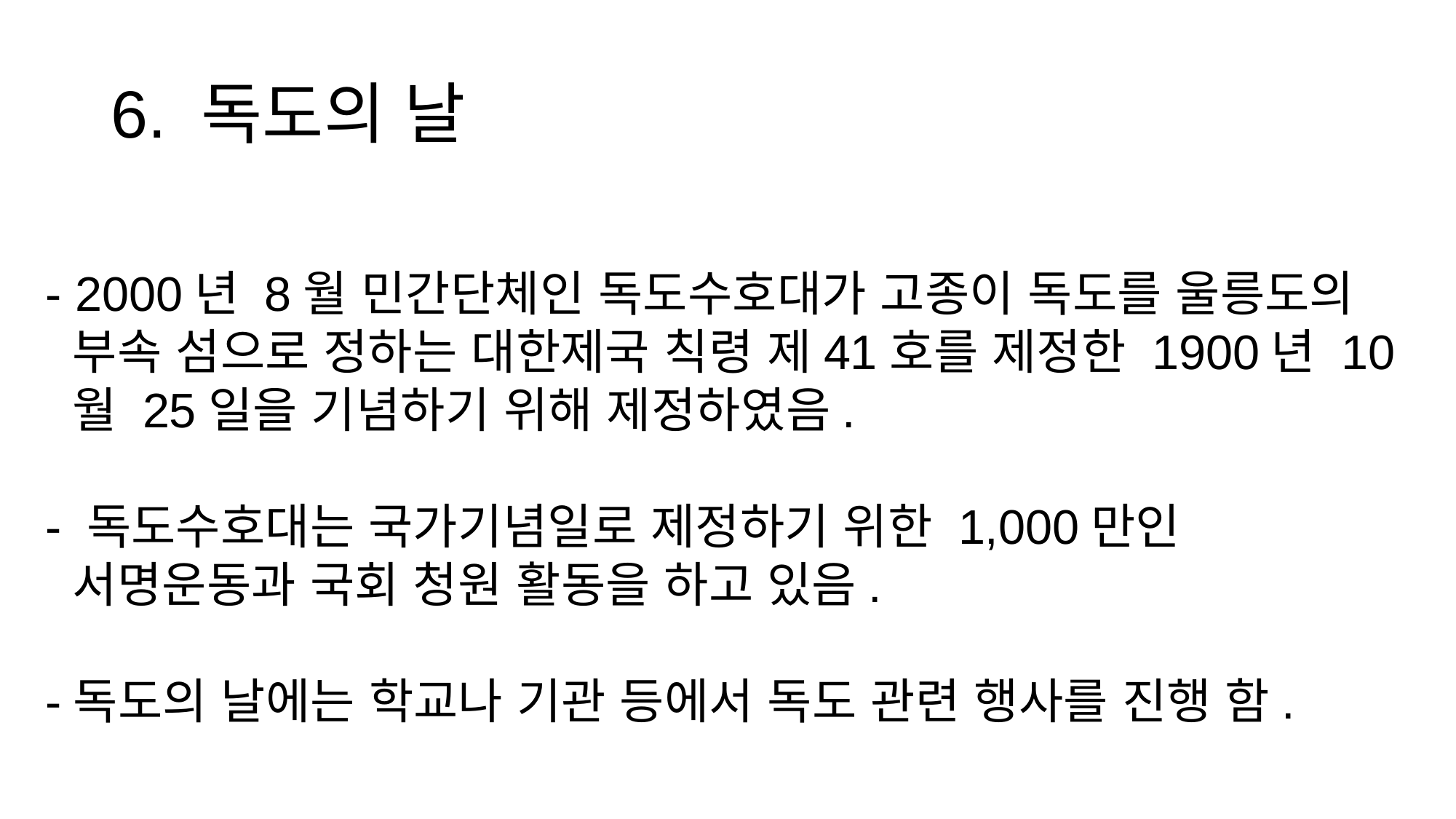

# 6. 독도의 날

- 2000년 8월 민간단체인 독도수호대가 고종이 독도를 울릉도의 부속 섬으로 정하는 대한제국 칙령 제41호를 제정한 1900년 10월 25일을 기념하기 위해 제정하였음.

- 독도수호대는 국가기념일로 제정하기 위한 1,000만인 서명운동과 국회 청원 활동을 하고 있음.

-독도의 날에는 학교나 기관 등에서 독도 관련 행사를 진행 함.